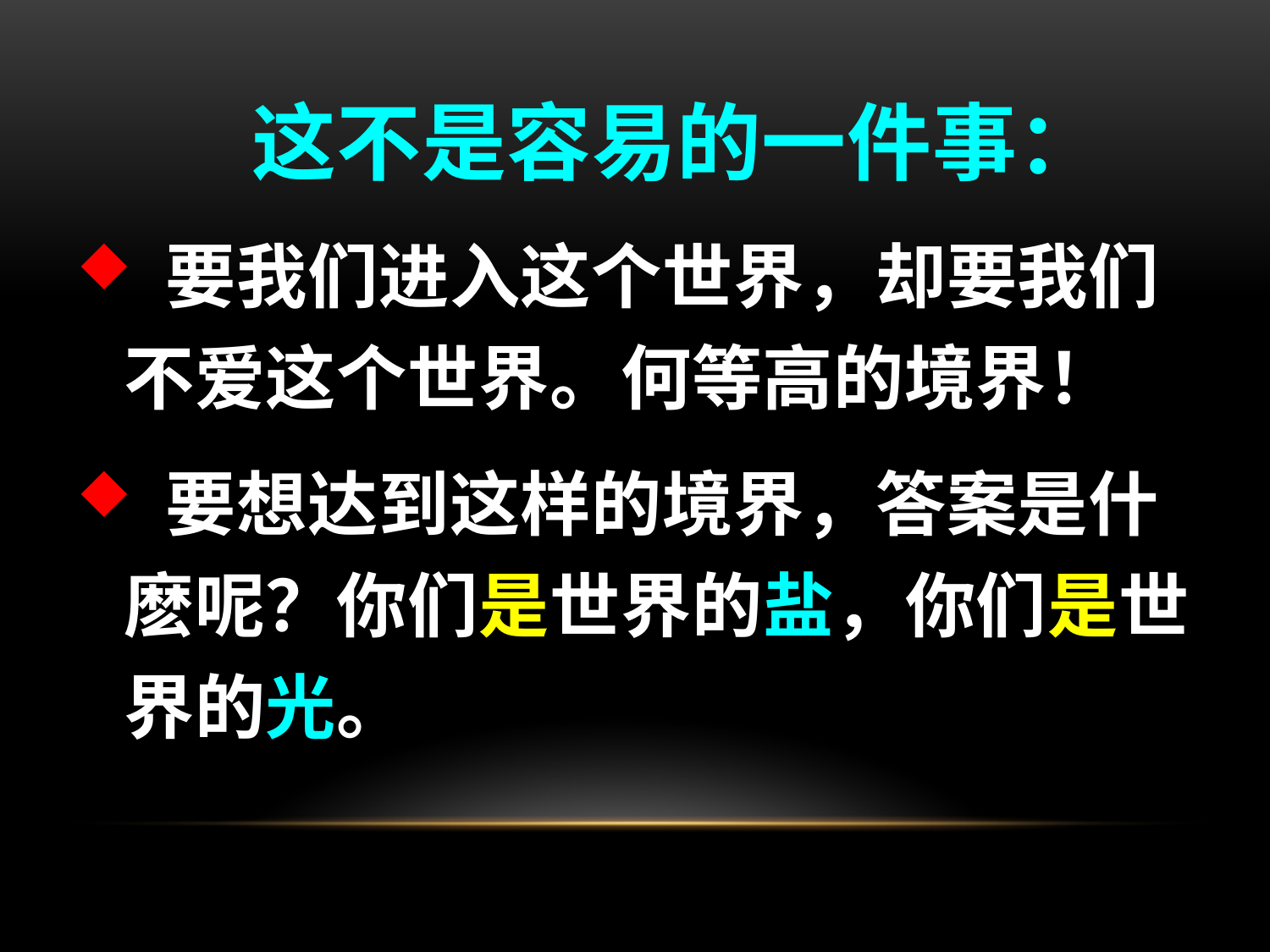

#
	这不是容易的一件事：
 要我们进入这个世界，却要我们 不爱这个世界。何等高的境界！
 要想达到这样的境界，答案是什麽呢？你们是世界的盐，你们是世界的光。